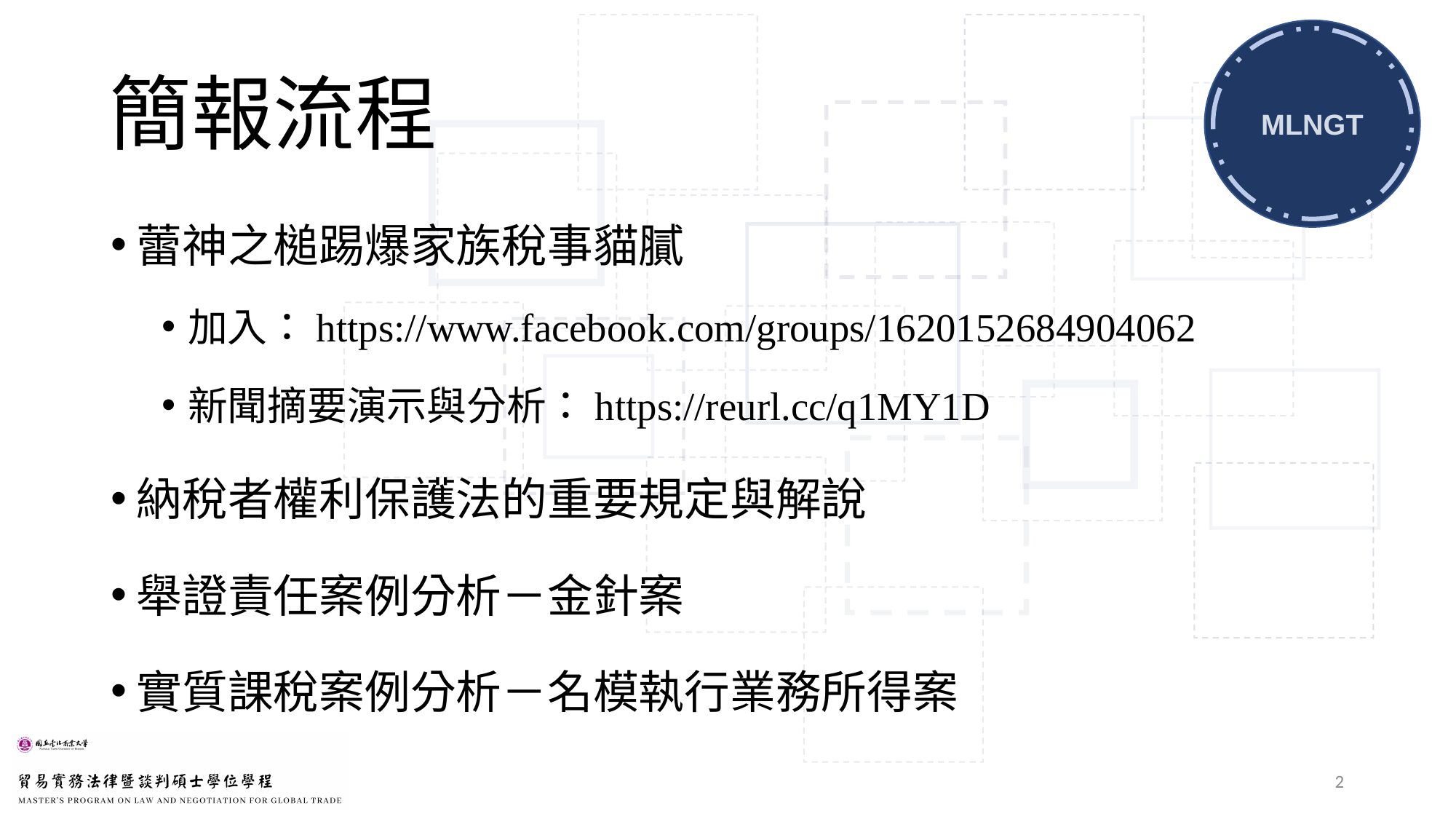

# 簡報流程
蕾神之槌踢爆家族稅事貓膩
加入：https://www.facebook.com/groups/1620152684904062
新聞摘要演示與分析：https://reurl.cc/q1MY1D
納稅者權利保護法的重要規定與解說
舉證責任案例分析－金針案
實質課稅案例分析－名模執行業務所得案